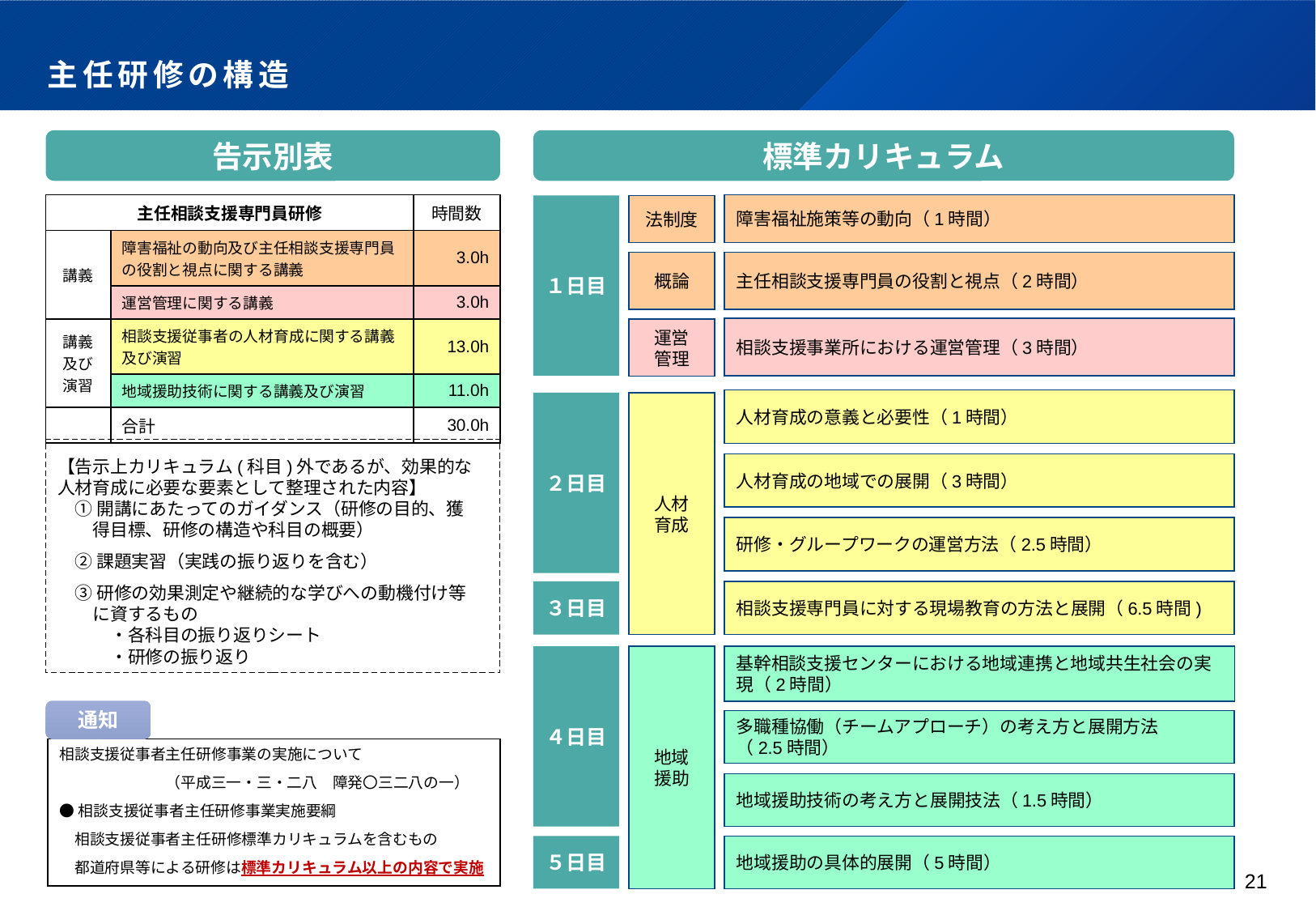

# 主任研修の構造
告示別表
標準カリキュラム
| 主任相談支援専門員研修 |  | 時間数 |
| --- | --- | --- |
| 講義 | 障害福祉の動向及び主任相談支援専門員の役割と視点に関する講義 | 3.0h |
|  | 運営管理に関する講義 | 3.0h |
| 講義 及び 演習 | 相談支援従事者の人材育成に関する講義及び演習 | 13.0h |
|  | 地域援助技術に関する講義及び演習 | 11.0h |
|  | 合計 | 30.0h |
障害福祉施策等の動向（1時間）
１日目
法制度
概論
主任相談支援専門員の役割と視点（2時間）
相談支援事業所における運営管理（3時間）
運営
管理
人材育成の意義と必要性（1時間）
２日目
人材
育成

【告示上カリキュラム(科目)外であるが、効果的な人材育成に必要な要素として整理された内容】
　① 開講にあたってのガイダンス（研修の目的、獲
　　得目標、研修の構造や科目の概要）

　② 課題実習（実践の振り返りを含む）

　③ 研修の効果測定や継続的な学びへの動機付け等
　　に資するもの
　　　・各科目の振り返りシート
　　　・研修の振り返り
人材育成の地域での展開（3時間）
研修・グループワークの運営方法（2.5時間）
３日目
相談支援専門員に対する現場教育の方法と展開（6.5時間)
４日目
地域
援助
基幹相談支援センターにおける地域連携と地域共生社会の実現（2時間）
通知
多職種協働（チームアプローチ）の考え方と展開方法
（2.5時間）
相談支援従事者主任研修事業の実施について
　　　　　　　（平成三一・三・二八　障発〇三二八の一）
●相談支援従事者主任研修事業実施要綱
　相談支援従事者主任研修標準カリキュラムを含むもの
　都道府県等による研修は標準カリキュラム以上の内容で実施
地域援助技術の考え方と展開技法（1.5時間）
５日目
地域援助の具体的展開（5時間）
21